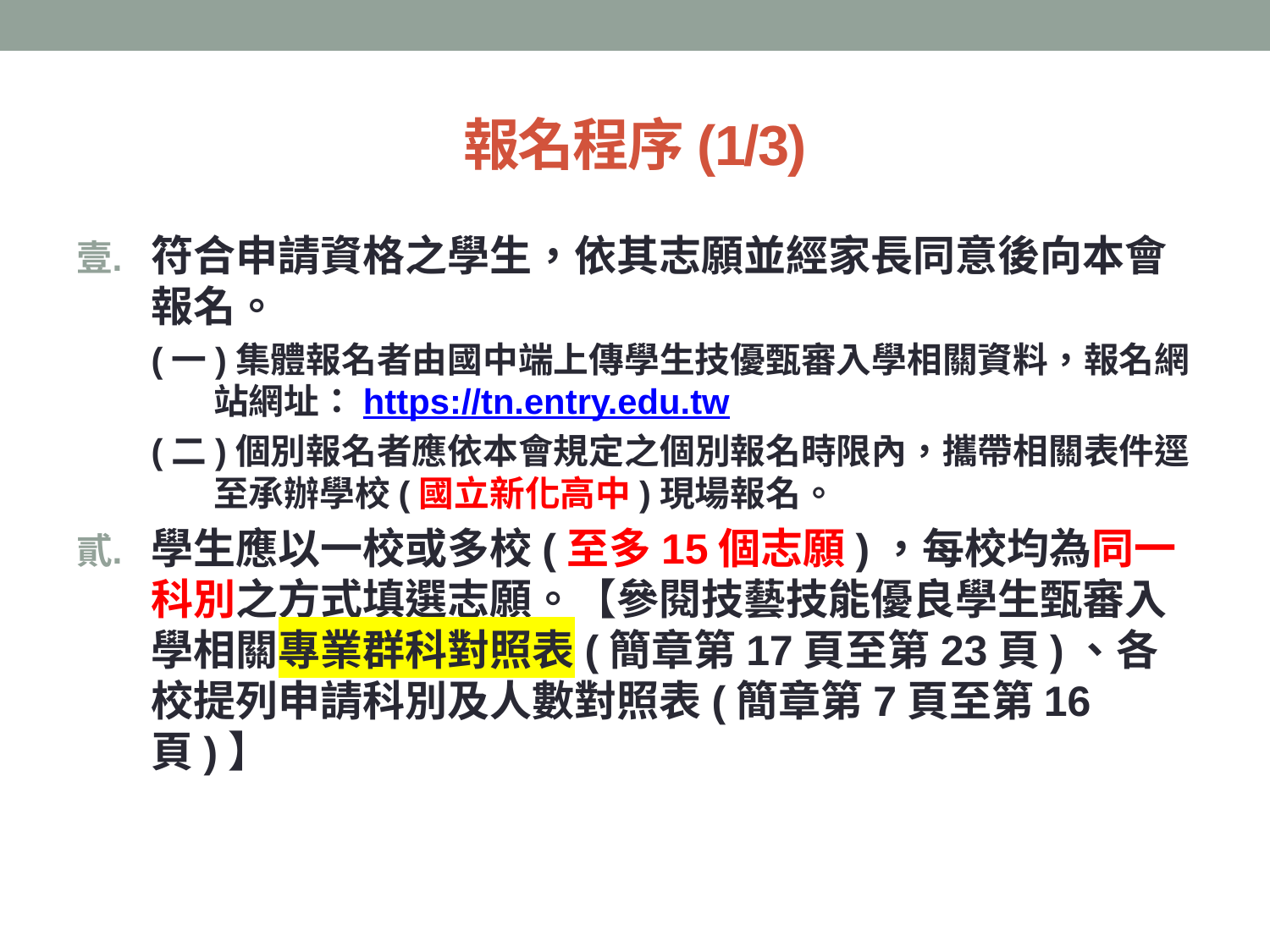

# 報名程序(1/3)
符合申請資格之學生，依其志願並經家長同意後向本會報名。
(一)集體報名者由國中端上傳學生技優甄審入學相關資料，報名網站網址：https://tn.entry.edu.tw
(二)個別報名者應依本會規定之個別報名時限內，攜帶相關表件逕至承辦學校(國立新化高中)現場報名。
學生應以一校或多校(至多15個志願)，每校均為同一科別之方式填選志願。【參閱技藝技能優良學生甄審入學相關專業群科對照表(簡章第17頁至第23頁)、各校提列申請科別及人數對照表(簡章第7頁至第16頁)】